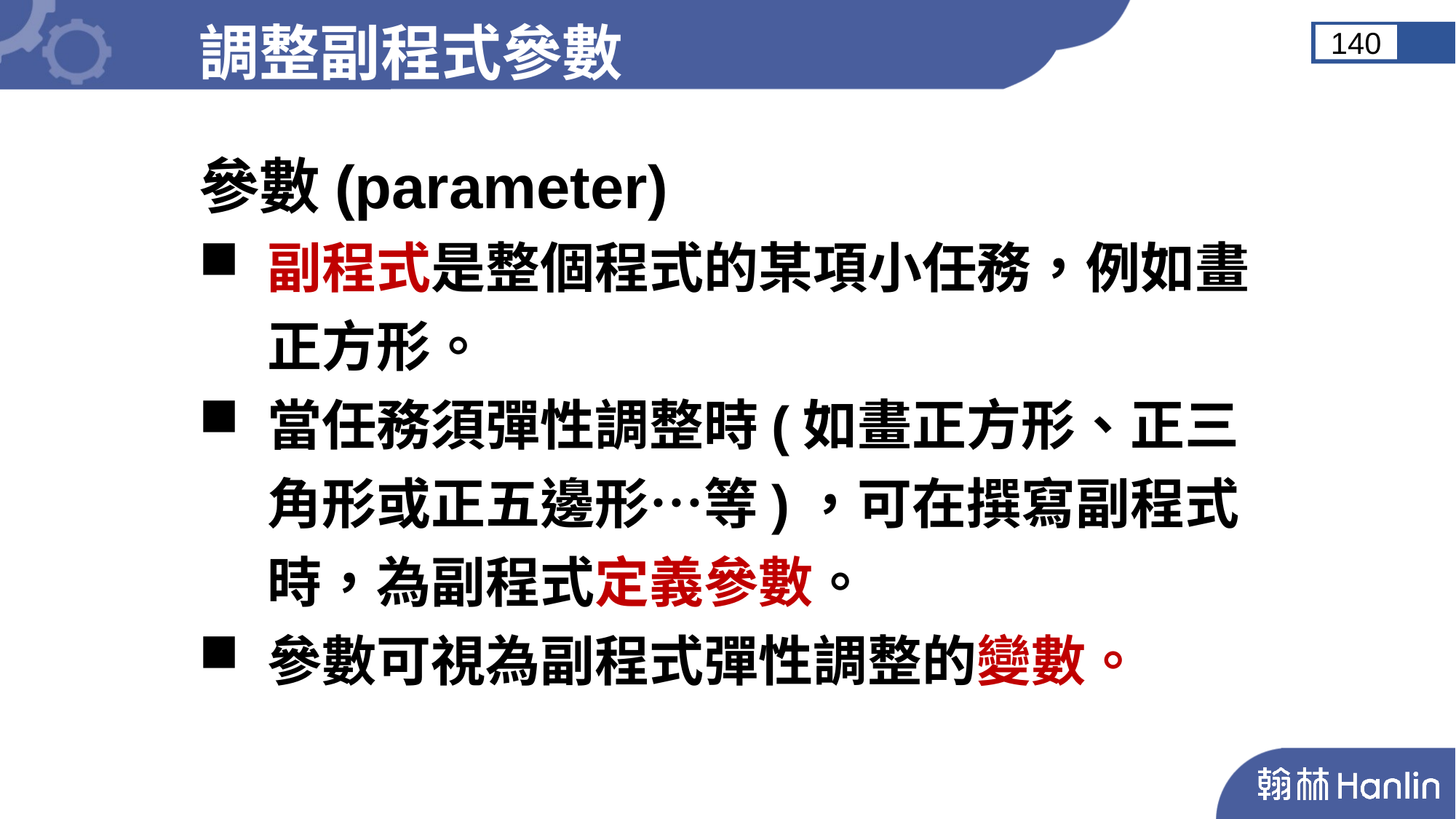

調整副程式參數

140
參數(parameter)
副程式是整個程式的某項小任務，例如畫正方形。
當任務須彈性調整時(如畫正方形、正三角形或正五邊形⋯等)，可在撰寫副程式時，為副程式定義參數。
參數可視為副程式彈性調整的變數。